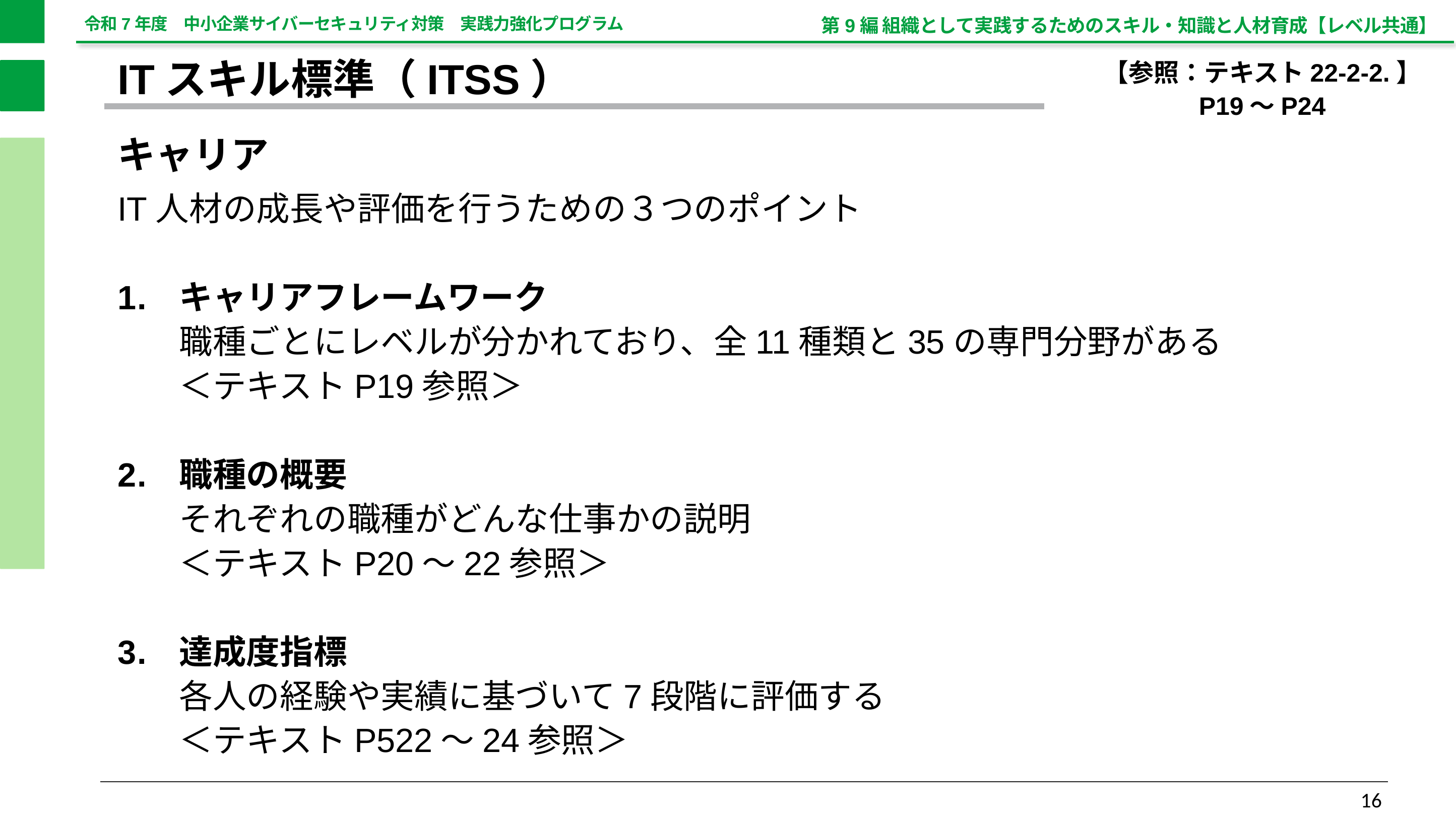

第9編 組織として実践するためのスキル・知識と人材育成【レベル共通】
【参照：テキスト22-2-2.】
P19～P24
ITスキル標準（ITSS）
キャリア
IT人材の成長や評価を行うための３つのポイント

キャリアフレームワーク
職種ごとにレベルが分かれており、全11種類と35の専門分野がある
＜テキストP19参照＞
職種の概要
それぞれの職種がどんな仕事かの説明
＜テキストP20～22参照＞
達成度指標
各人の経験や実績に基づいて7段階に評価する
＜テキストP522～24参照＞